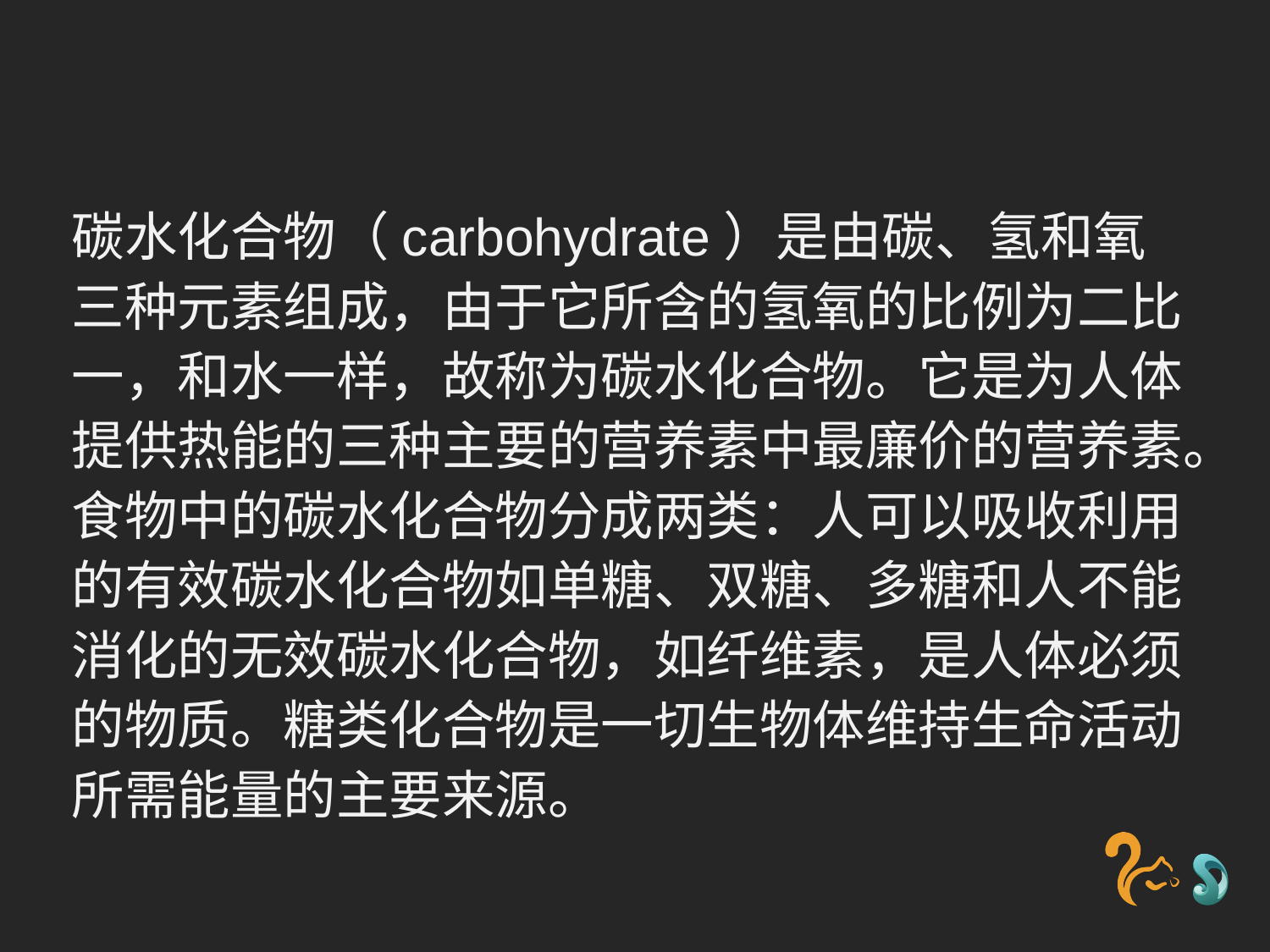

#
碳水化合物（carbohydrate）是由碳、氢和氧三种元素组成，由于它所含的氢氧的比例为二比一，和水一样，故称为碳水化合物。它是为人体提供热能的三种主要的营养素中最廉价的营养素。食物中的碳水化合物分成两类：人可以吸收利用的有效碳水化合物如单糖、双糖、多糖和人不能消化的无效碳水化合物，如纤维素，是人体必须的物质。糖类化合物是一切生物体维持生命活动所需能量的主要来源。